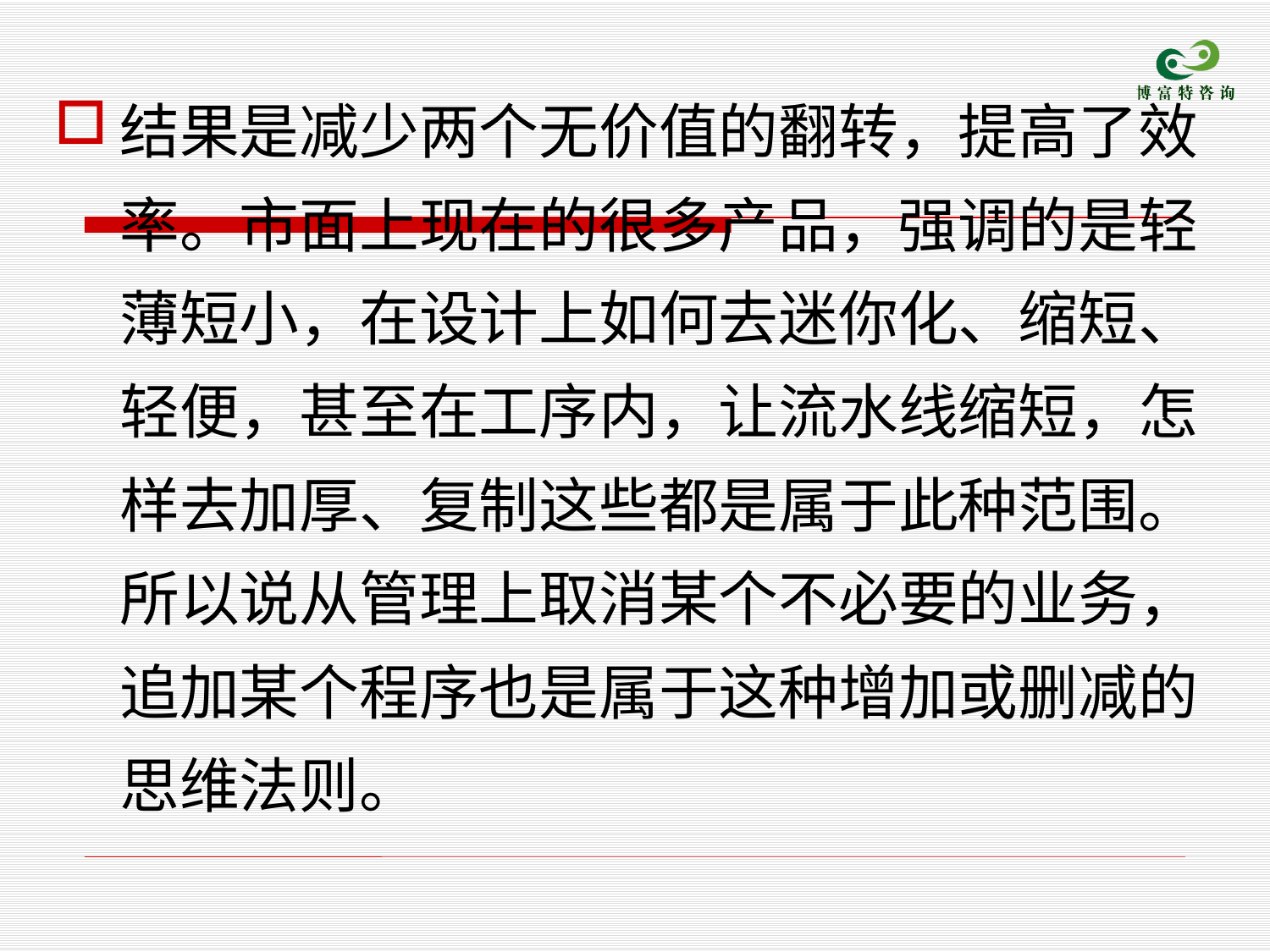

结果是减少两个无价值的翻转，提高了效率。市面上现在的很多产品，强调的是轻薄短小，在设计上如何去迷你化、缩短、轻便，甚至在工序内，让流水线缩短，怎样去加厚、复制这些都是属于此种范围。所以说从管理上取消某个不必要的业务，追加某个程序也是属于这种增加或删减的思维法则。
678